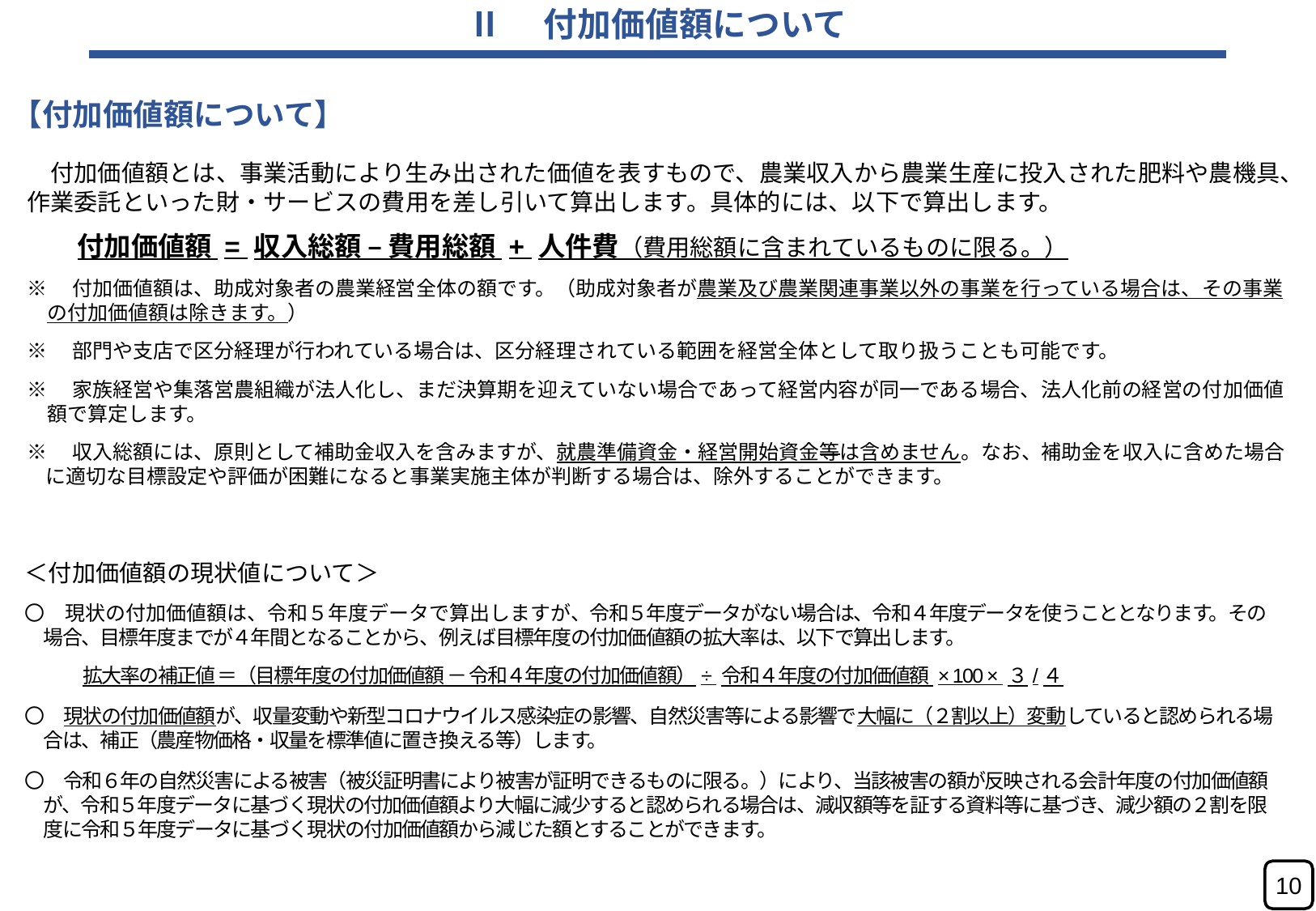

Ⅱ　付加価値額について
【付加価値額について】
　付加価値額とは、事業活動により生み出された価値を表すもので、農業収入から農業生産に投入された肥料や農機具、作業委託といった財・サービスの費用を差し引いて算出します。具体的には、以下で算出します。

　　付加価値額 = 収入総額 – 費用総額 + 人件費（費用総額に含まれているものに限る。）

※　付加価値額は、助成対象者の農業経営全体の額です。（助成対象者が農業及び農業関連事業以外の事業を行っている場合は、その事業
　の付加価値額は除きます。）

※　部門や支店で区分経理が行われている場合は、区分経理されている範囲を経営全体として取り扱うことも可能です。

※　家族経営や集落営農組織が法人化し、まだ決算期を迎えていない場合であって経営内容が同一である場合、法人化前の経営の付加価値
　額で算定します。

※　収入総額には、原則として補助金収入を含みますが、就農準備資金・経営開始資金等は含めません。なお、補助金を収入に含めた場合に適切な目標設定や評価が困難になると事業実施主体が判断する場合は、除外することができます。

＜付加価値額の現状値について＞

〇　現状の付加価値額は、令和５年度データで算出しますが、令和５年度データがない場合は、令和４年度データを使うこととなります。その
　場合、目標年度までが４年間となることから、例えば目標年度の付加価値額の拡大率は、以下で算出します。

　　　拡大率の補正値 ＝（目標年度の付加価値額 － 令和４年度の付加価値額）÷ 令和４年度の付加価値額 × 100 × ３/４

〇　現状の付加価値額が、収量変動や新型コロナウイルス感染症の影響、自然災害等による影響で大幅に（２割以上）変動していると認められる場
　合は、補正（農産物価格・収量を標準値に置き換える等）します。

〇　令和６年の自然災害による被害（被災証明書により被害が証明できるものに限る。）により、当該被害の額が反映される会計年度の付加価値額
　が、令和５年度データに基づく現状の付加価値額より大幅に減少すると認められる場合は、減収額等を証する資料等に基づき、減少額の２割を限
　度に令和５年度データに基づく現状の付加価値額から減じた額とすることができます。
10